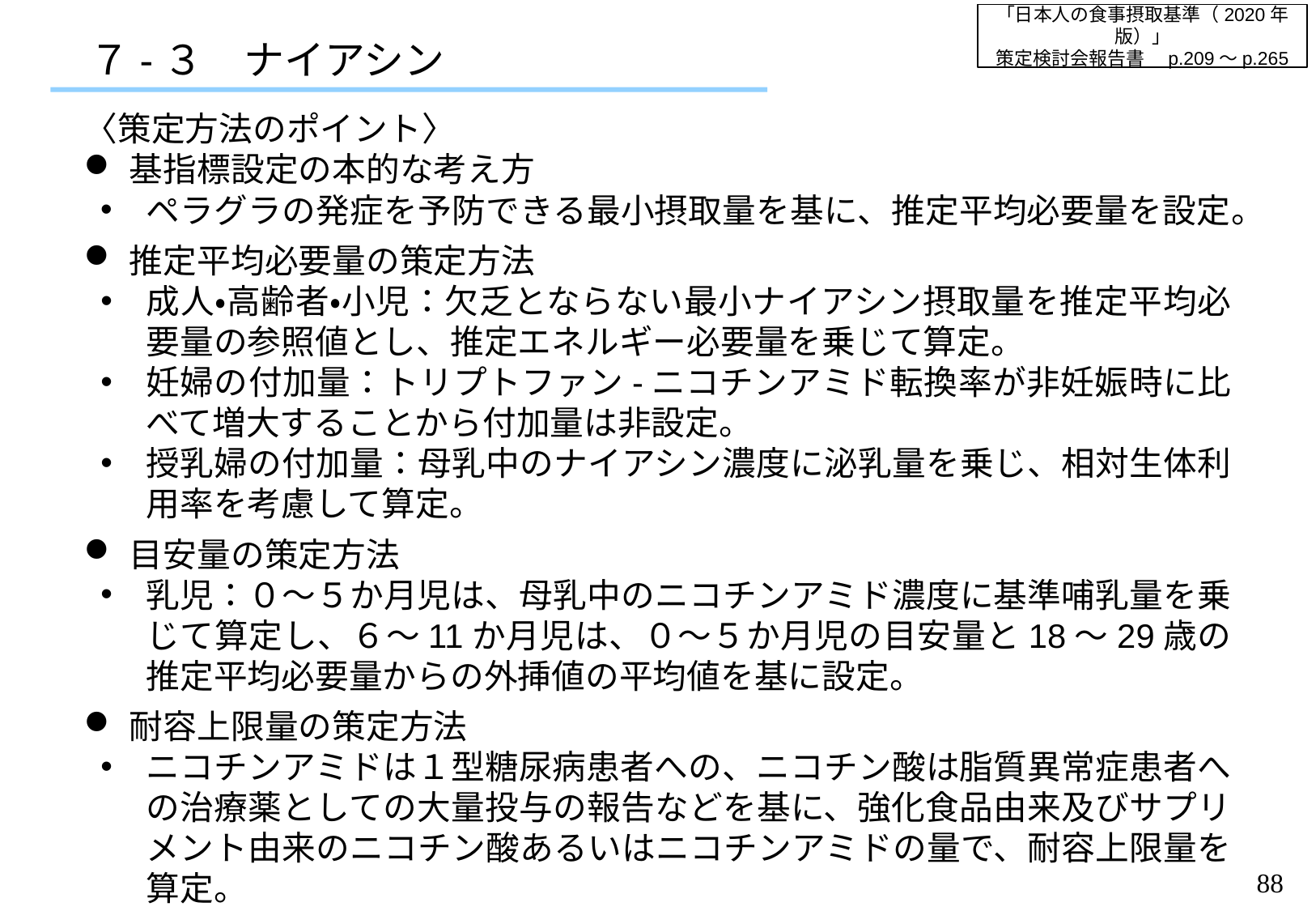

「日本人の食事摂取基準（2020年版）」
策定検討会報告書　p.209～p.265
７-３　ナイアシン

〈策定方法のポイント〉
基指標設定の本的な考え方
ペラグラの発症を予防できる最小摂取量を基に、推定平均必要量を設定。
推定平均必要量の策定方法
成人・高齢者・小児：欠乏とならない最小ナイアシン摂取量を推定平均必要量の参照値とし、推定エネルギー必要量を乗じて算定。
妊婦の付加量：トリプトファン-ニコチンアミド転換率が非妊娠時に比べて増大することから付加量は非設定。
授乳婦の付加量：母乳中のナイアシン濃度に泌乳量を乗じ、相対生体利用率を考慮して算定。
目安量の策定方法
乳児：０～５か月児は、母乳中のニコチンアミド濃度に基準哺乳量を乗じて算定し、６～11か月児は、０～５か月児の目安量と18～29歳の推定平均必要量からの外挿値の平均値を基に設定。
耐容上限量の策定方法
ニコチンアミドは１型糖尿病患者への、ニコチン酸は脂質異常症患者への治療薬としての大量投与の報告などを基に、強化食品由来及びサプリメント由来のニコチン酸あるいはニコチンアミドの量で、耐容上限量を算定。
88